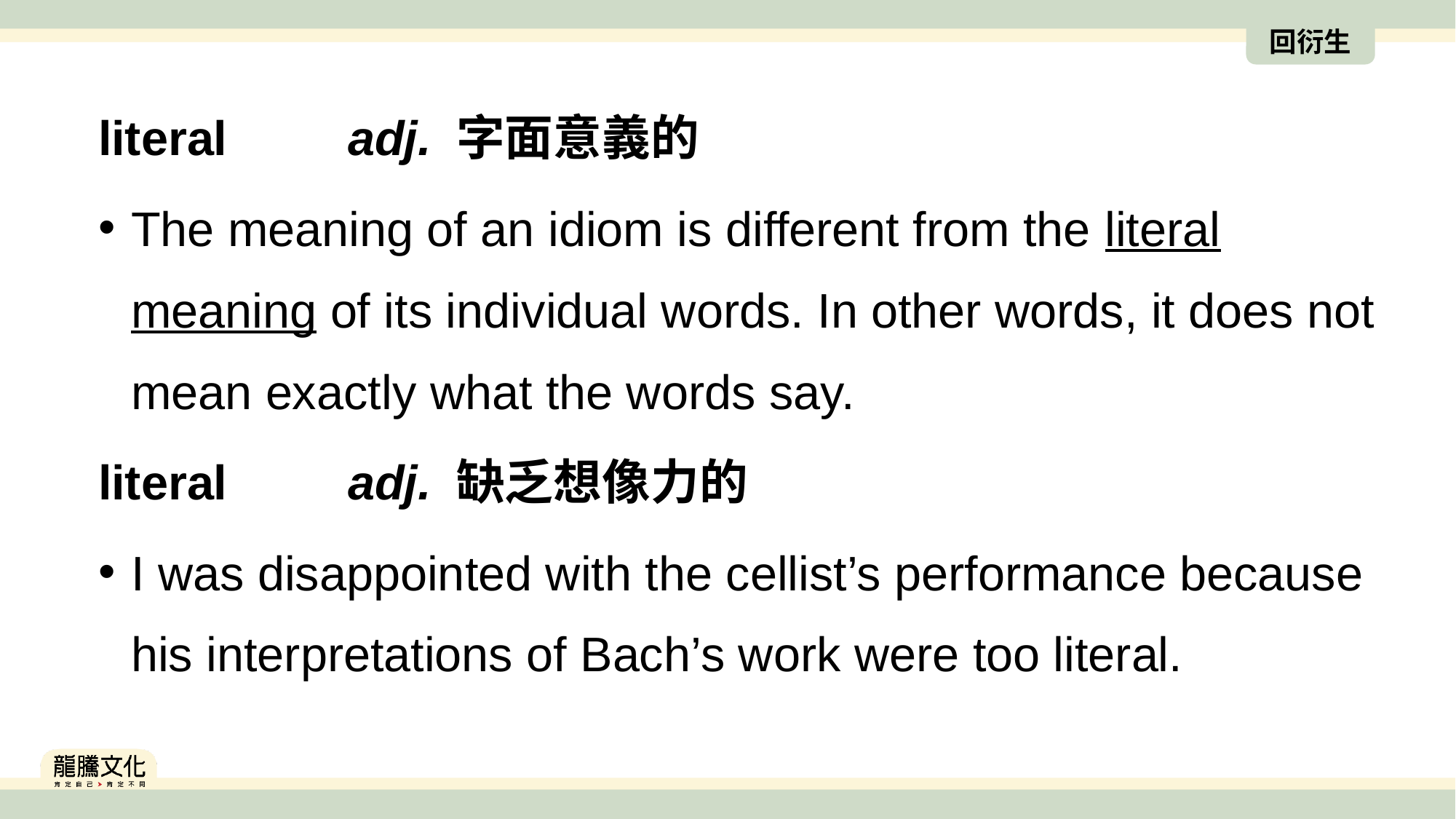

回衍生
literal　　adj. 字面意義的
The meaning of an idiom is different from the literal meaning of its individual words. In other words, it does not mean exactly what the words say.
literal　　adj. 缺乏想像力的
I was disappointed with the cellist’s performance because his interpretations of Bach’s work were too literal.